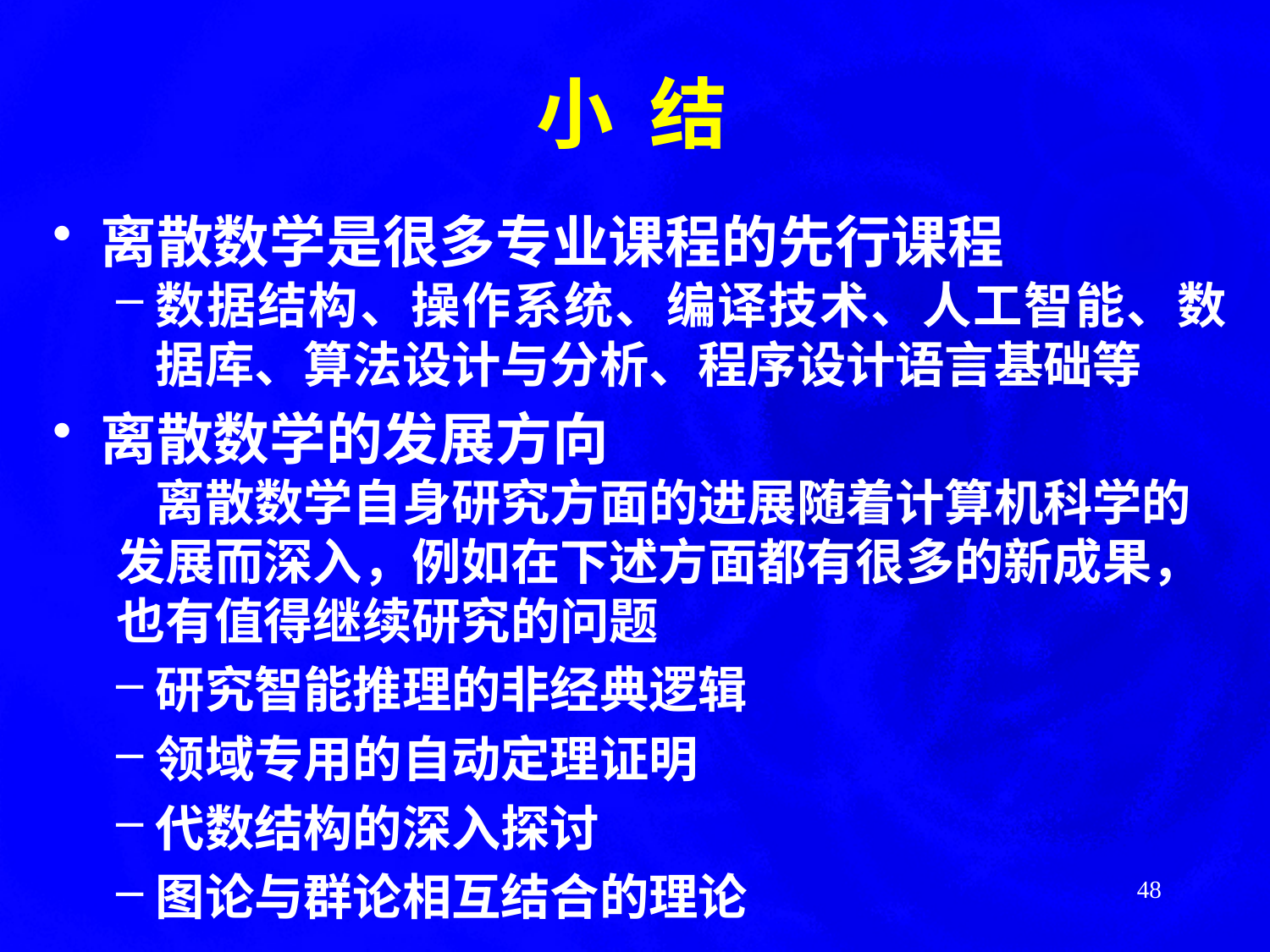

小  结
离散数学是很多专业课程的先行课程
数据结构、操作系统、编译技术、人工智能、数据库、算法设计与分析、程序设计语言基础等
离散数学的发展方向
	离散数学自身研究方面的进展随着计算机科学的
发展而深入，例如在下述方面都有很多的新成果，
也有值得继续研究的问题
研究智能推理的非经典逻辑
领域专用的自动定理证明
代数结构的深入探讨
图论与群论相互结合的理论
48